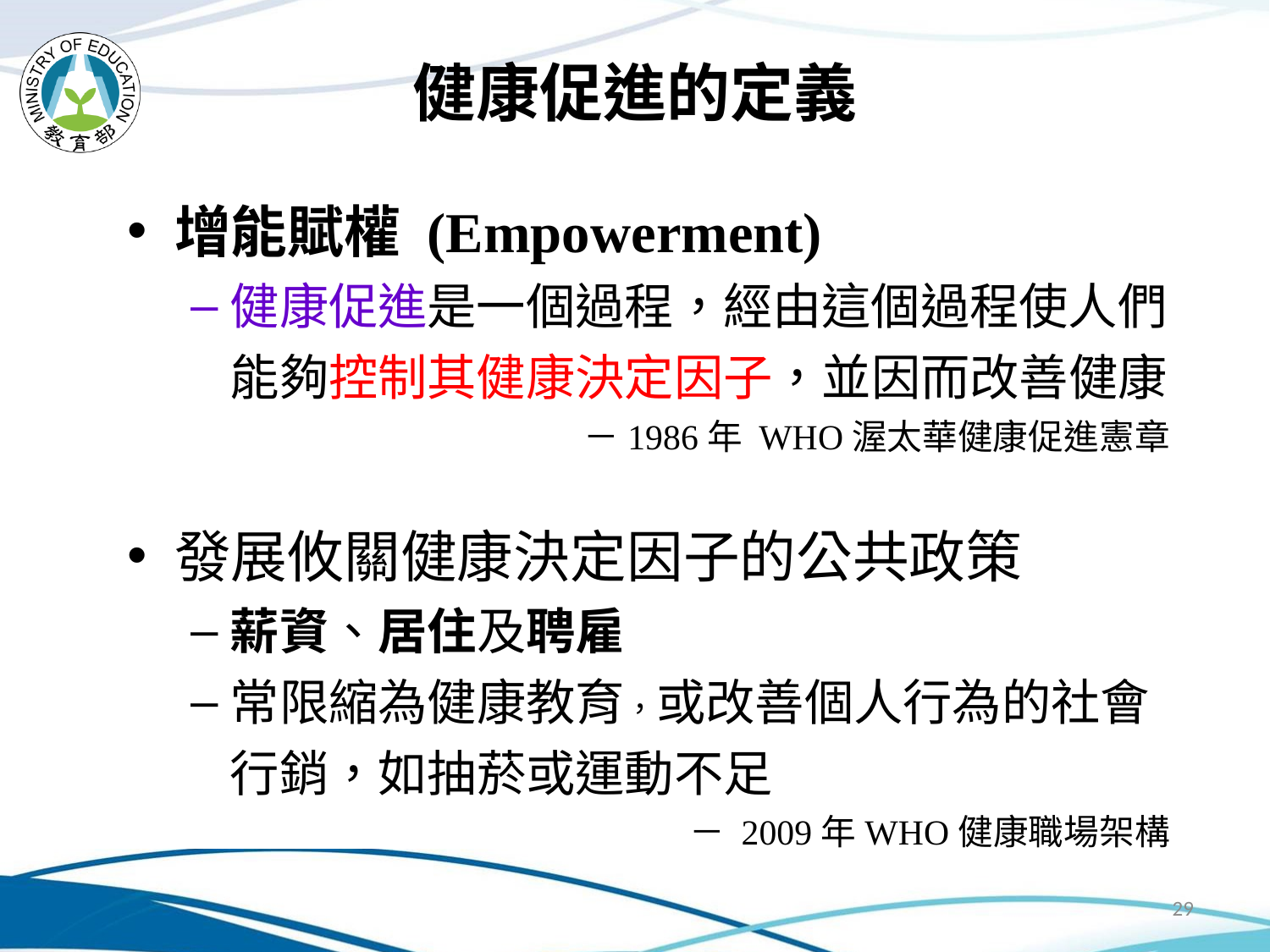

# 健康促進的定義
增能賦權 (Empowerment)
健康促進是一個過程，經由這個過程使人們能夠控制其健康決定因子，並因而改善健康
－1986年 WHO渥太華健康促進憲章

發展攸關健康決定因子的公共政策
薪資、居住及聘雇
常限縮為健康教育，或改善個人行為的社會行銷，如抽菸或運動不足
－ 2009年WHO健康職場架構

29